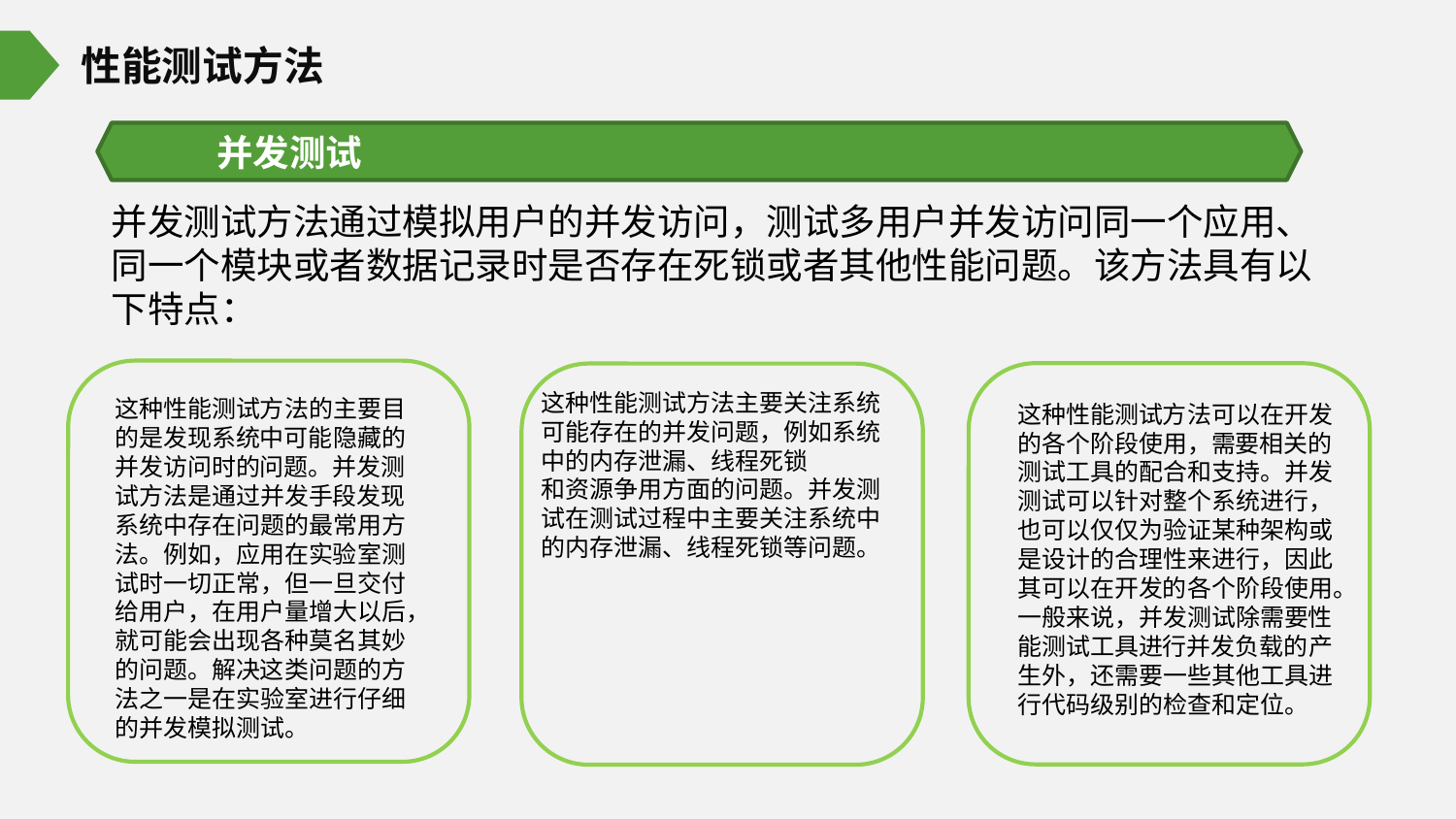

性能测试方法
并发测试
并发测试方法通过模拟用户的并发访问，测试多用户并发访问同一个应用、同一个模块或者数据记录时是否存在死锁或者其他性能问题。该方法具有以下特点：

这种性能测试方法主要关注系统可能存在的并发问题，例如系统中的内存泄漏、线程死锁
和资源争用方面的问题。并发测试在测试过程中主要关注系统中的内存泄漏、线程死锁等问题。
这种性能测试方法的主要目的是发现系统中可能隐藏的并发访问时的问题。并发测试方法是通过并发手段发现系统中存在问题的最常用方法。例如，应用在实验室测试时一切正常，但一旦交付给用户，在用户量增大以后，就可能会出现各种莫名其妙的问题。解决这类问题的方法之一是在实验室进行仔细的并发模拟测试。
这种性能测试方法可以在开发的各个阶段使用，需要相关的测试工具的配合和支持。并发测试可以针对整个系统进行，也可以仅仅为验证某种架构或
是设计的合理性来进行，因此其可以在开发的各个阶段使用。一般来说，并发测试除需要性能测试工具进行并发负载的产生外，还需要一些其他工具进行代码级别的检查和定位。